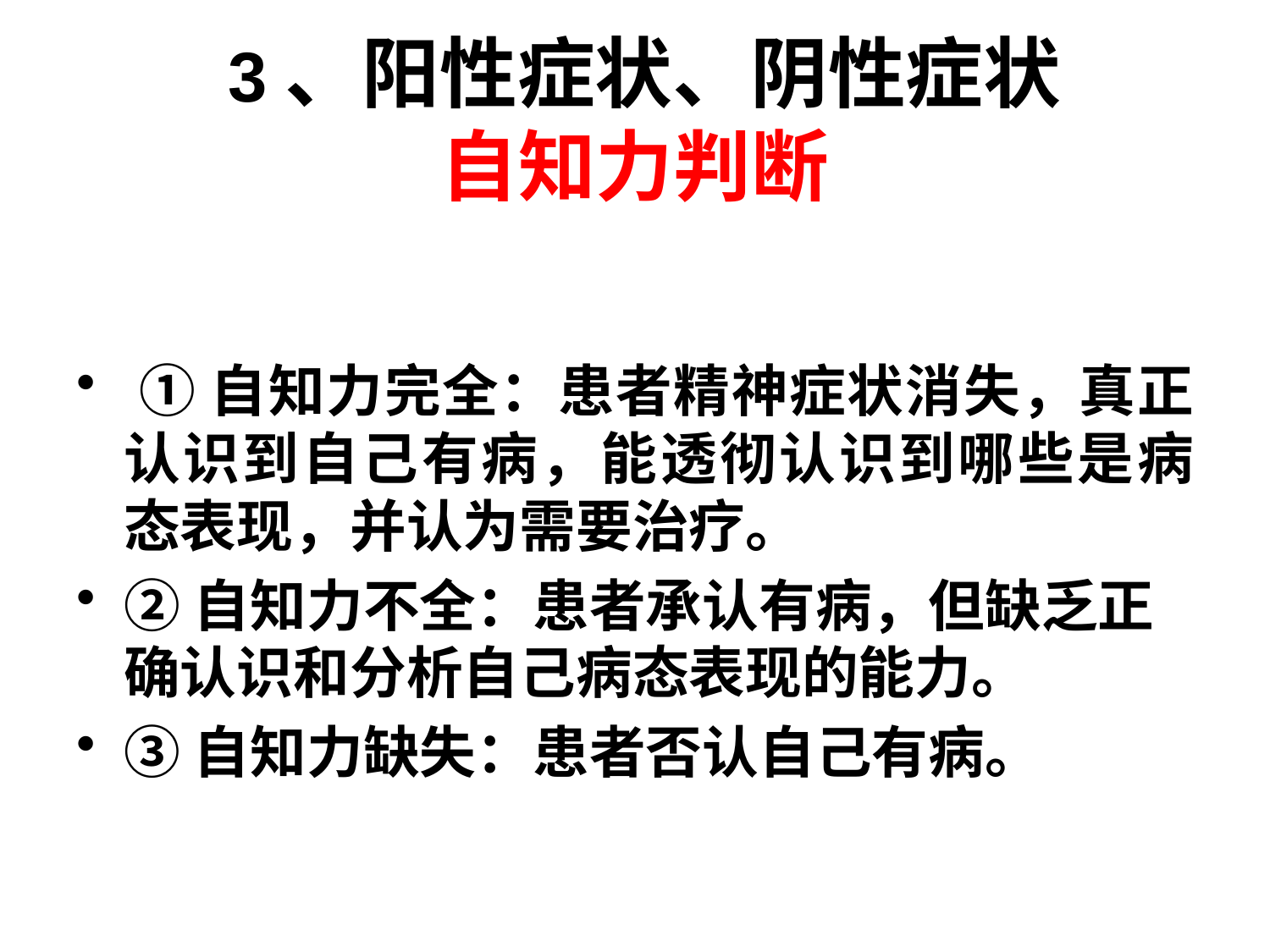

# 3、阳性症状、阴性症状 自知力判断
 ①自知力完全：患者精神症状消失，真正认识到自己有病，能透彻认识到哪些是病态表现，并认为需要治疗。
②自知力不全：患者承认有病，但缺乏正确认识和分析自己病态表现的能力。
③自知力缺失：患者否认自己有病。